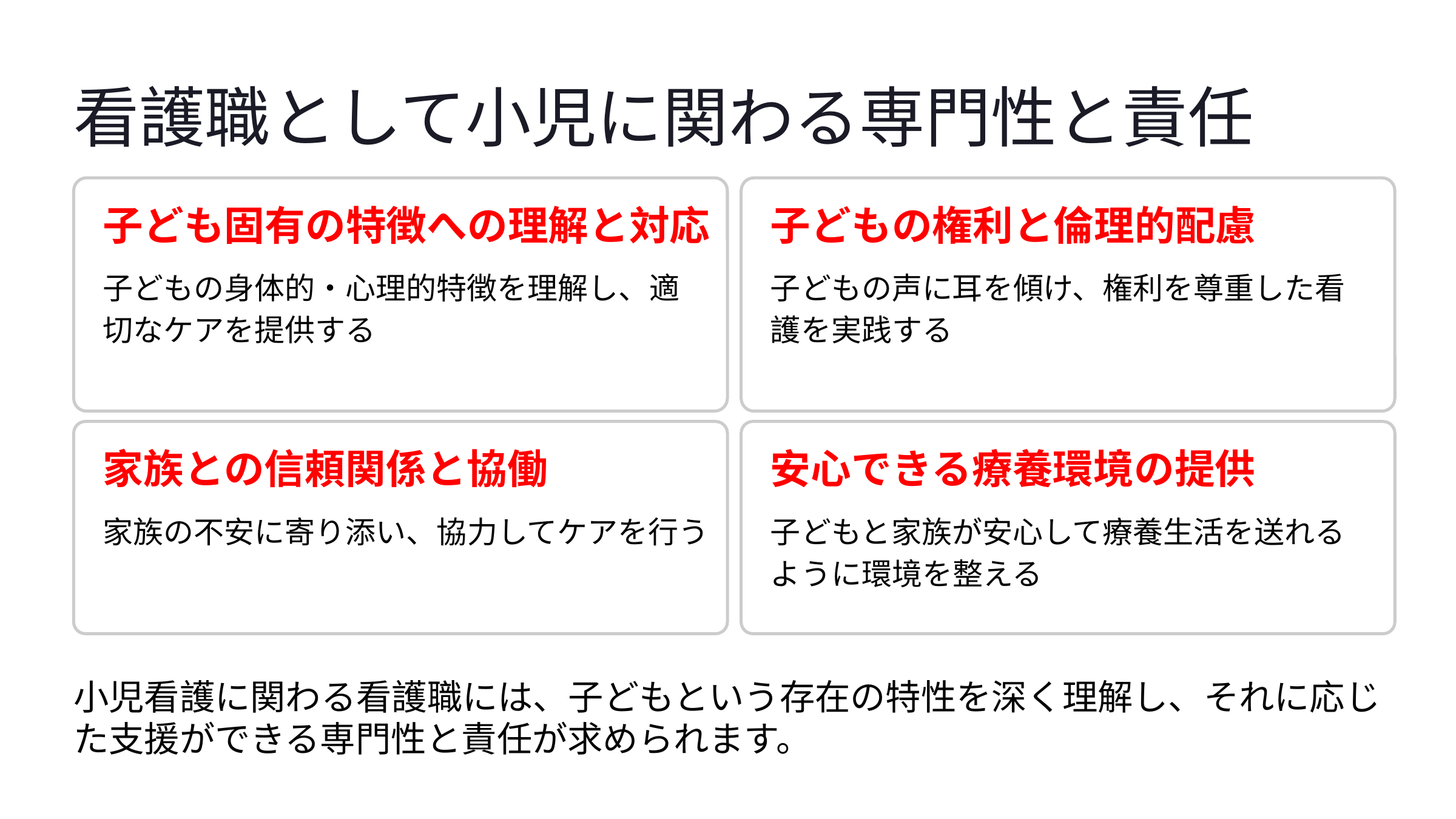

看護職として小児に関わる専門性と責任

子ども固有の特徴への理解と対応
子どもの権利と倫理的配慮
子どもの身体的・心理的特徴を理解し、適切なケアを提供する
子どもの声に耳を傾け、権利を尊重した看護を実践する

家族との信頼関係と協働
安心できる療養環境の提供
子どもと家族が安心して療養生活を送れるように環境を整える
家族の不安に寄り添い、協力してケアを行う
小児看護に関わる看護職には、子どもという存在の特性を深く理解し、それに応じた支援ができる専門性と責任が求められます。